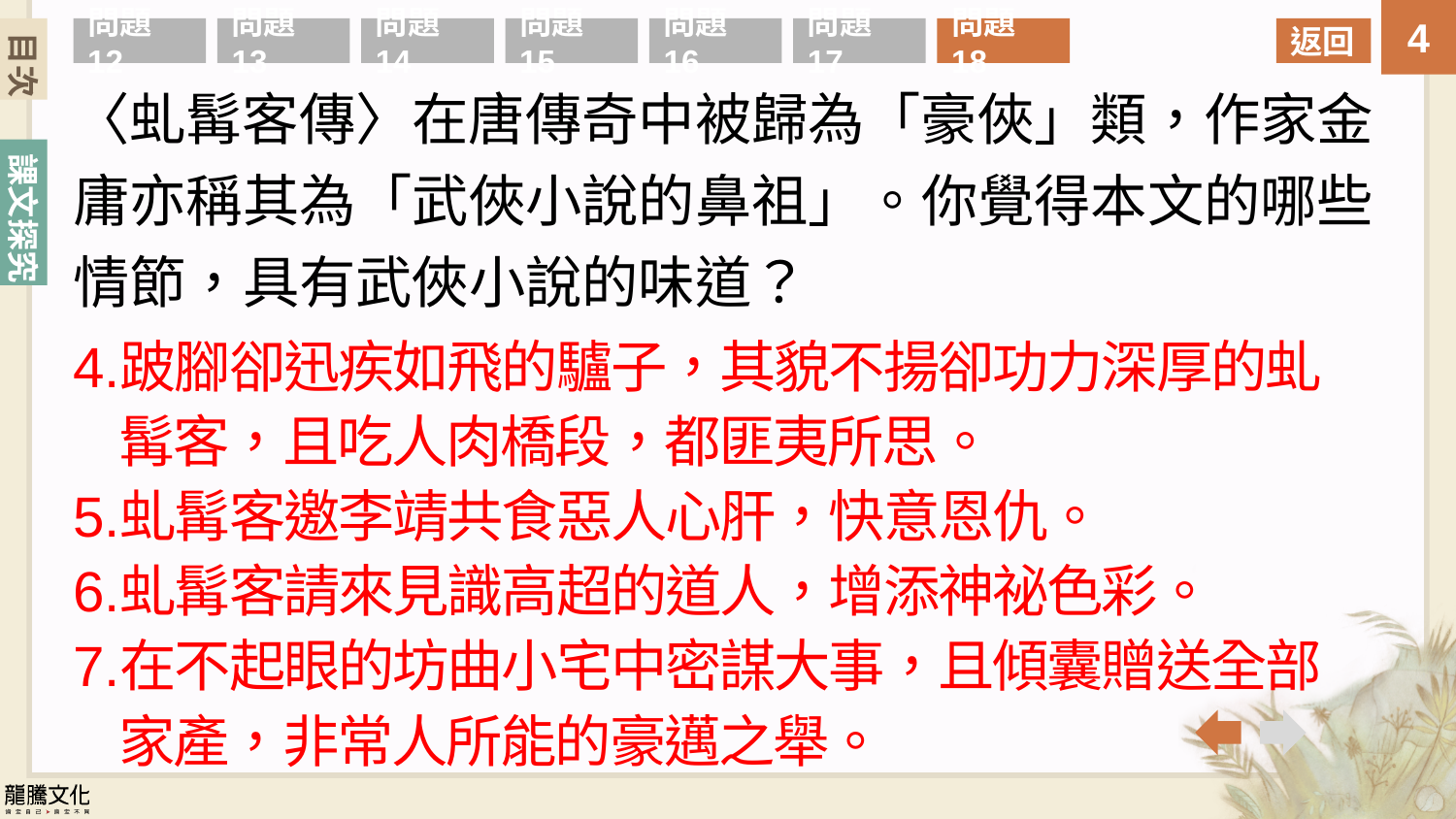

目次
問題12
問題13
問題14
問題15
問題16
問題17
問題18
返回
〈虬髯客傳〉在唐傳奇中被歸為「豪俠」類，作家金庸亦稱其為「武俠小說的鼻祖」。你覺得本文的哪些情節，具有武俠小說的味道？
跛腳卻迅疾如飛的驢子，其貌不揚卻功力深厚的虬髯客，且吃人肉橋段，都匪夷所思。
虬髯客邀李靖共食惡人心肝，快意恩仇。
虬髯客請來見識高超的道人，增添神祕色彩。
在不起眼的坊曲小宅中密謀大事，且傾囊贈送全部家產，非常人所能的豪邁之舉。